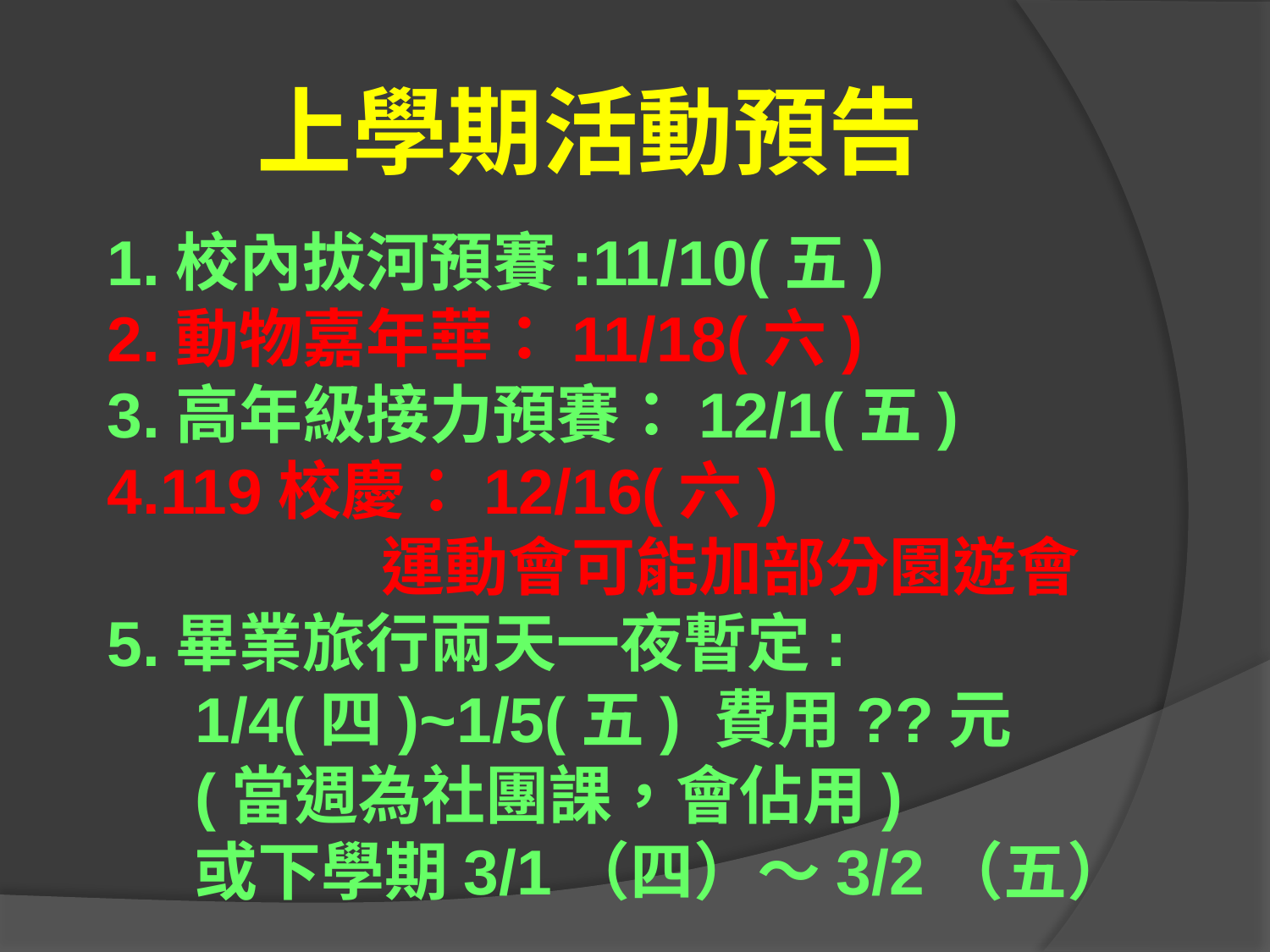

上學期活動預告
1.校內拔河預賽:11/10(五)
2.動物嘉年華：11/18(六)
3.高年級接力預賽：12/1(五)
4.119校慶：12/16(六)
                  運動會可能加部分園遊會
5.畢業旅行兩天一夜暫定:
     1/4(四)~1/5(五) 費用??元
     (當週為社團課，會佔用)
     或下學期3/1（四）～3/2（五）